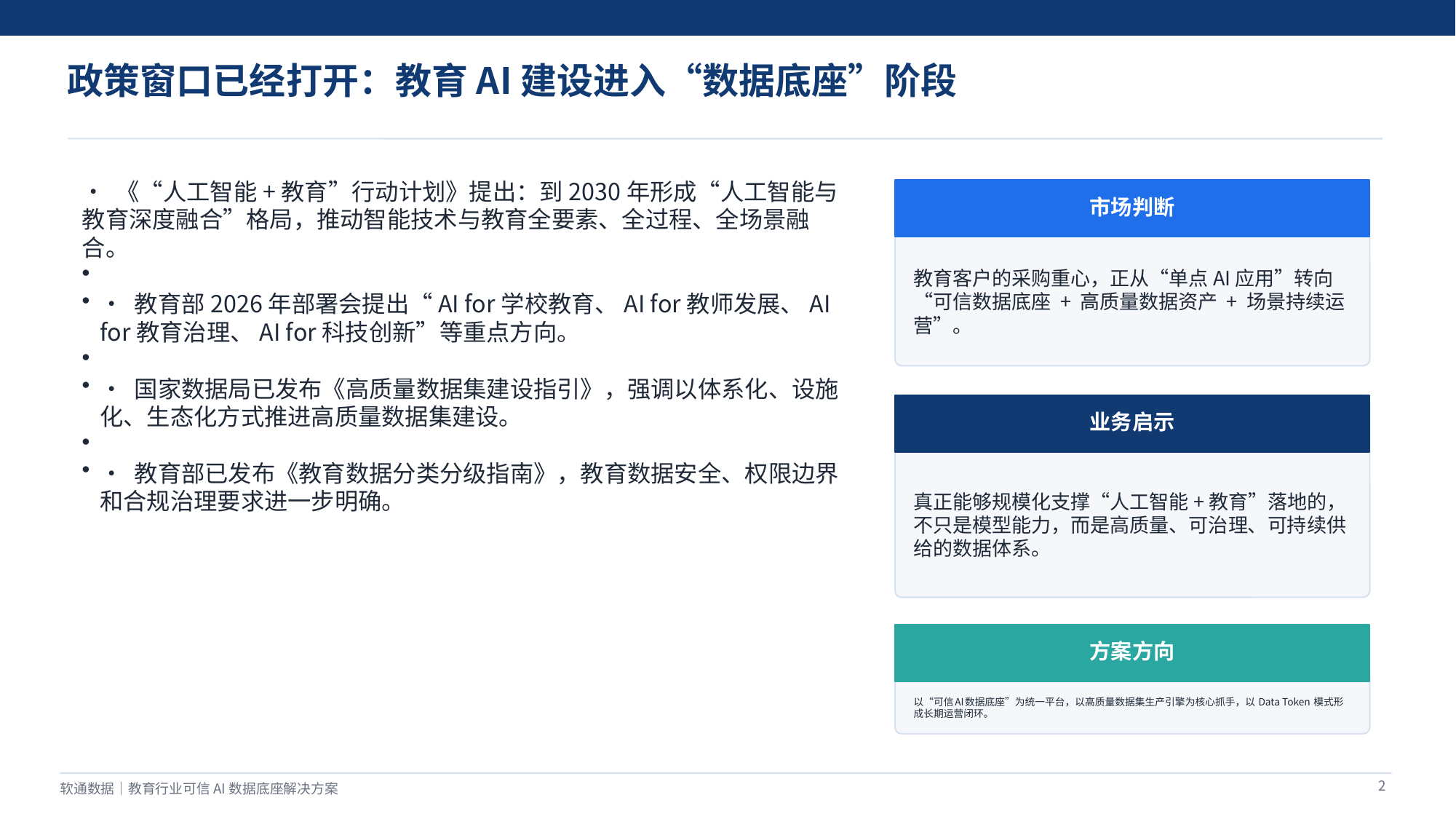

政策窗口已经打开：教育AI建设进入“数据底座”阶段

• 《“人工智能+教育”行动计划》提出：到2030年形成“人工智能与教育深度融合”格局，推动智能技术与教育全要素、全过程、全场景融合。

• 教育部2026年部署会提出“AI for学校教育、AI for教师发展、AI for教育治理、AI for科技创新”等重点方向。

• 国家数据局已发布《高质量数据集建设指引》，强调以体系化、设施化、生态化方式推进高质量数据集建设。

• 教育部已发布《教育数据分类分级指南》，教育数据安全、权限边界和合规治理要求进一步明确。

市场判断
教育客户的采购重心，正从“单点AI应用”转向“可信数据底座 + 高质量数据资产 + 场景持续运营”。

业务启示
真正能够规模化支撑“人工智能+教育”落地的，不只是模型能力，而是高质量、可治理、可持续供给的数据体系。

方案方向
以“可信AI数据底座”为统一平台，以高质量数据集生产引擎为核心抓手，以 Data Token 模式形成长期运营闭环。

2
软通数据｜教育行业可信AI数据底座解决方案